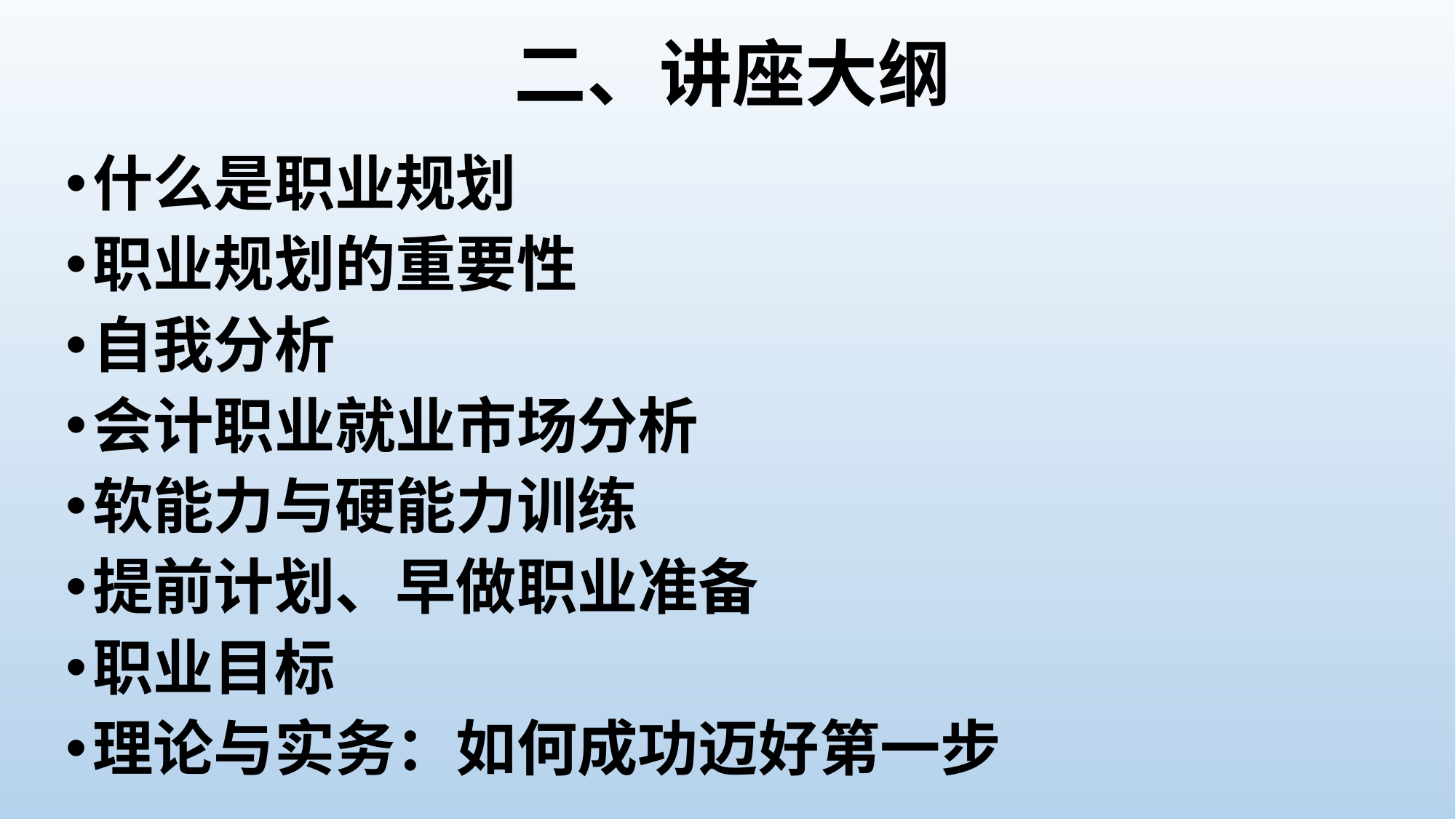

# 二、讲座大纲
什么是职业规划
职业规划的重要性
自我分析
会计职业就业市场分析
软能力与硬能力训练
提前计划、早做职业准备
职业目标
理论与实务：如何成功迈好第一步